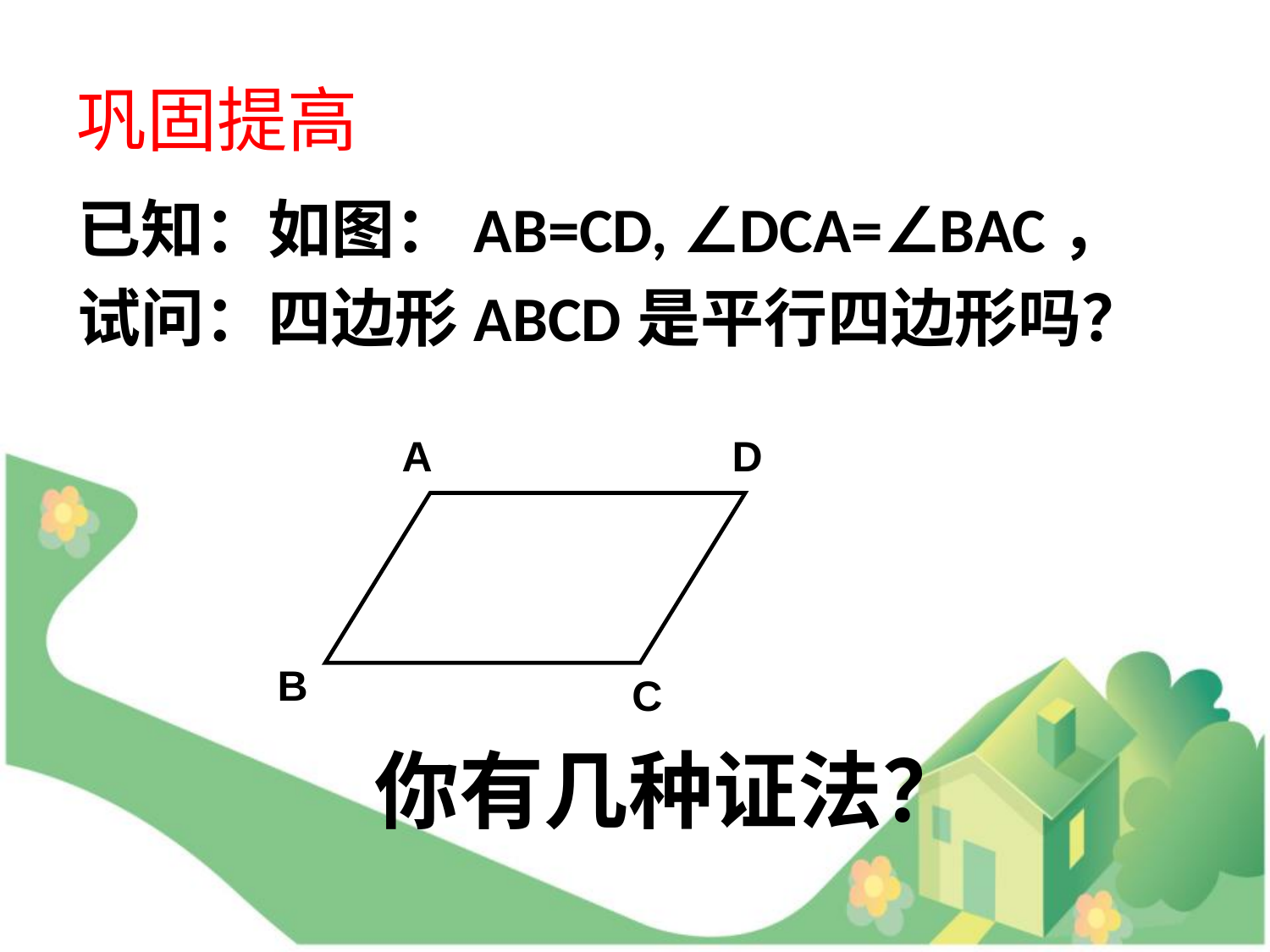

# 巩固提高
已知：如图：AB=CD, ∠DCA=∠BAC，
试问：四边形ABCD是平行四边形吗？
A
D

B
C

你有几种证法？